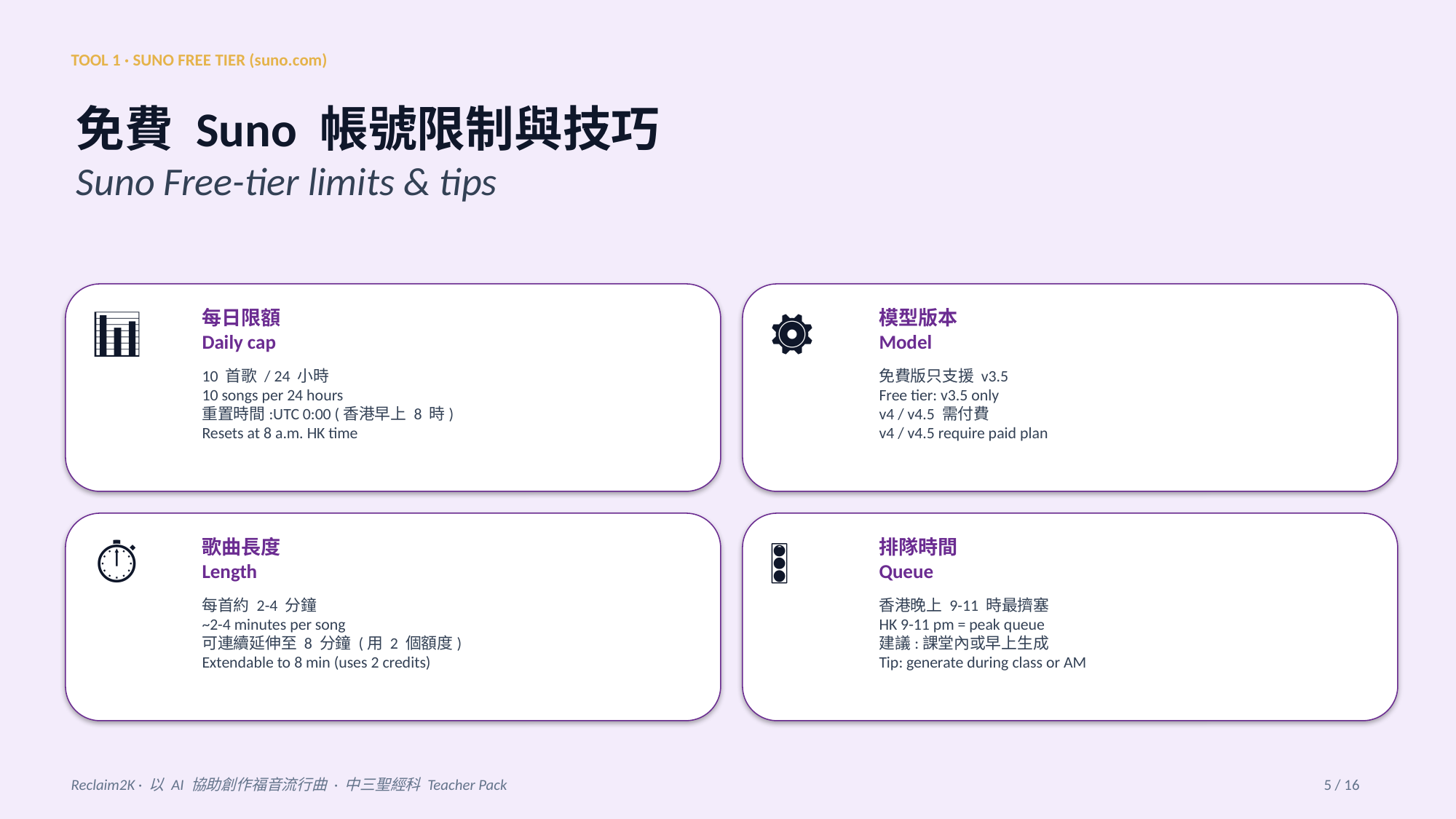

TOOL 1 · SUNO FREE TIER (suno.com)
免費 Suno 帳號限制與技巧
Suno Free-tier limits & tips

📊
⚙️
每日限額
Daily cap
模型版本
Model
10 首歌 / 24 小時
10 songs per 24 hours
重置時間:UTC 0:00 (香港早上 8 時)
Resets at 8 a.m. HK time
免費版只支援 v3.5
Free tier: v3.5 only
v4 / v4.5 需付費
v4 / v4.5 require paid plan

⏱️
🚦
歌曲長度
Length
排隊時間
Queue
每首約 2-4 分鐘
~2-4 minutes per song
可連續延伸至 8 分鐘 (用 2 個額度)
Extendable to 8 min (uses 2 credits)
香港晚上 9-11 時最擠塞
HK 9-11 pm = peak queue
建議:課堂內或早上生成
Tip: generate during class or AM
Reclaim2K · 以 AI 協助創作福音流行曲 · 中三聖經科 Teacher Pack
5 / 16